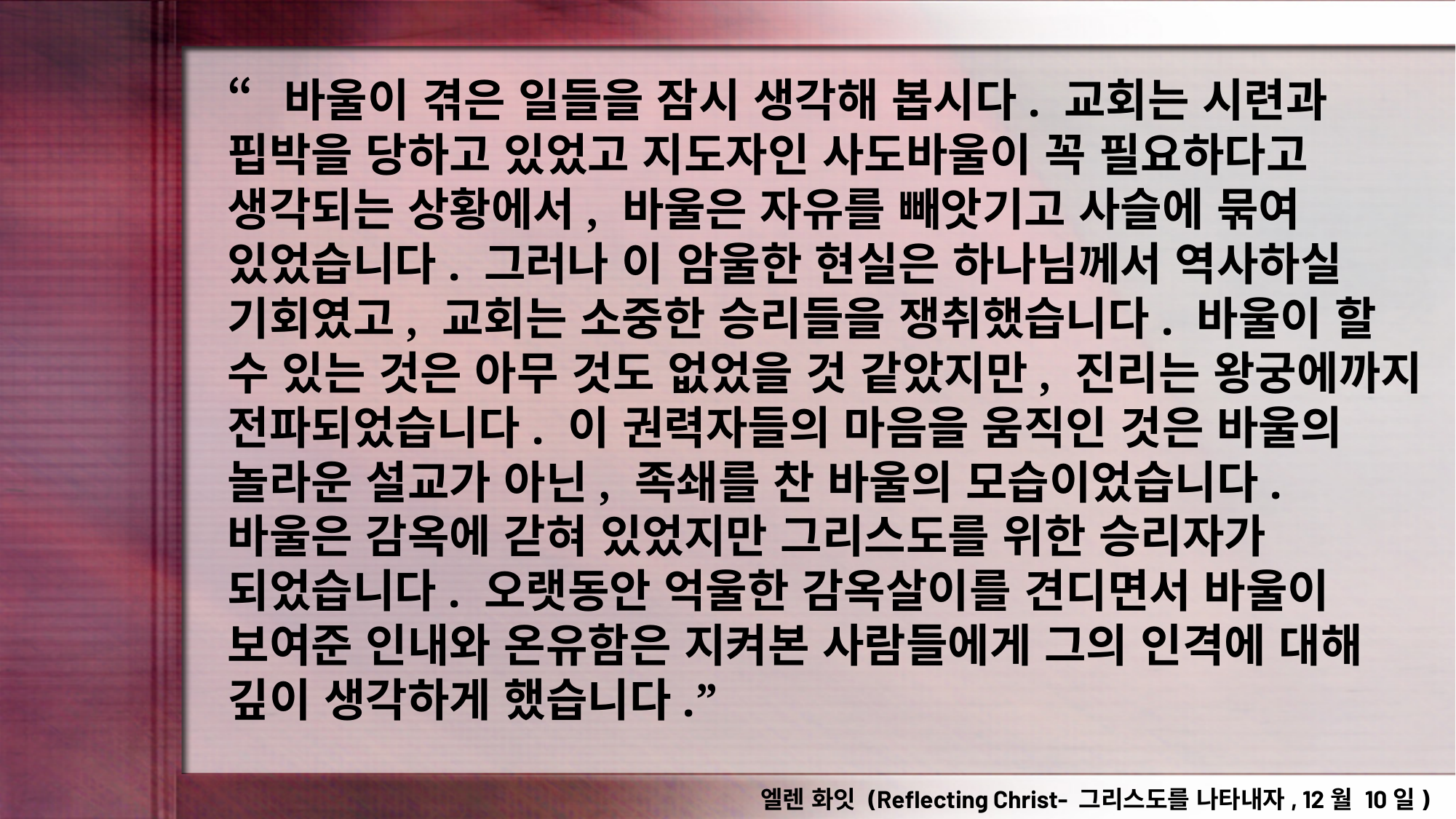

“바울이 겪은 일들을 잠시 생각해 봅시다. 교회는 시련과 핍박을 당하고 있었고 지도자인 사도바울이 꼭 필요하다고 생각되는 상황에서, 바울은 자유를 빼앗기고 사슬에 묶여 있었습니다. 그러나 이 암울한 현실은 하나님께서 역사하실 기회였고, 교회는 소중한 승리들을 쟁취했습니다. 바울이 할 수 있는 것은 아무 것도 없었을 것 같았지만, 진리는 왕궁에까지 전파되었습니다. 이 권력자들의 마음을 움직인 것은 바울의 놀라운 설교가 아닌, 족쇄를 찬 바울의 모습이었습니다. 바울은 감옥에 갇혀 있었지만 그리스도를 위한 승리자가 되었습니다. 오랫동안 억울한 감옥살이를 견디면서 바울이 보여준 인내와 온유함은 지켜본 사람들에게 그의 인격에 대해 깊이 생각하게 했습니다.”

엘렌 화잇 (Reflecting Christ- 그리스도를 나타내자, 12월 10일)